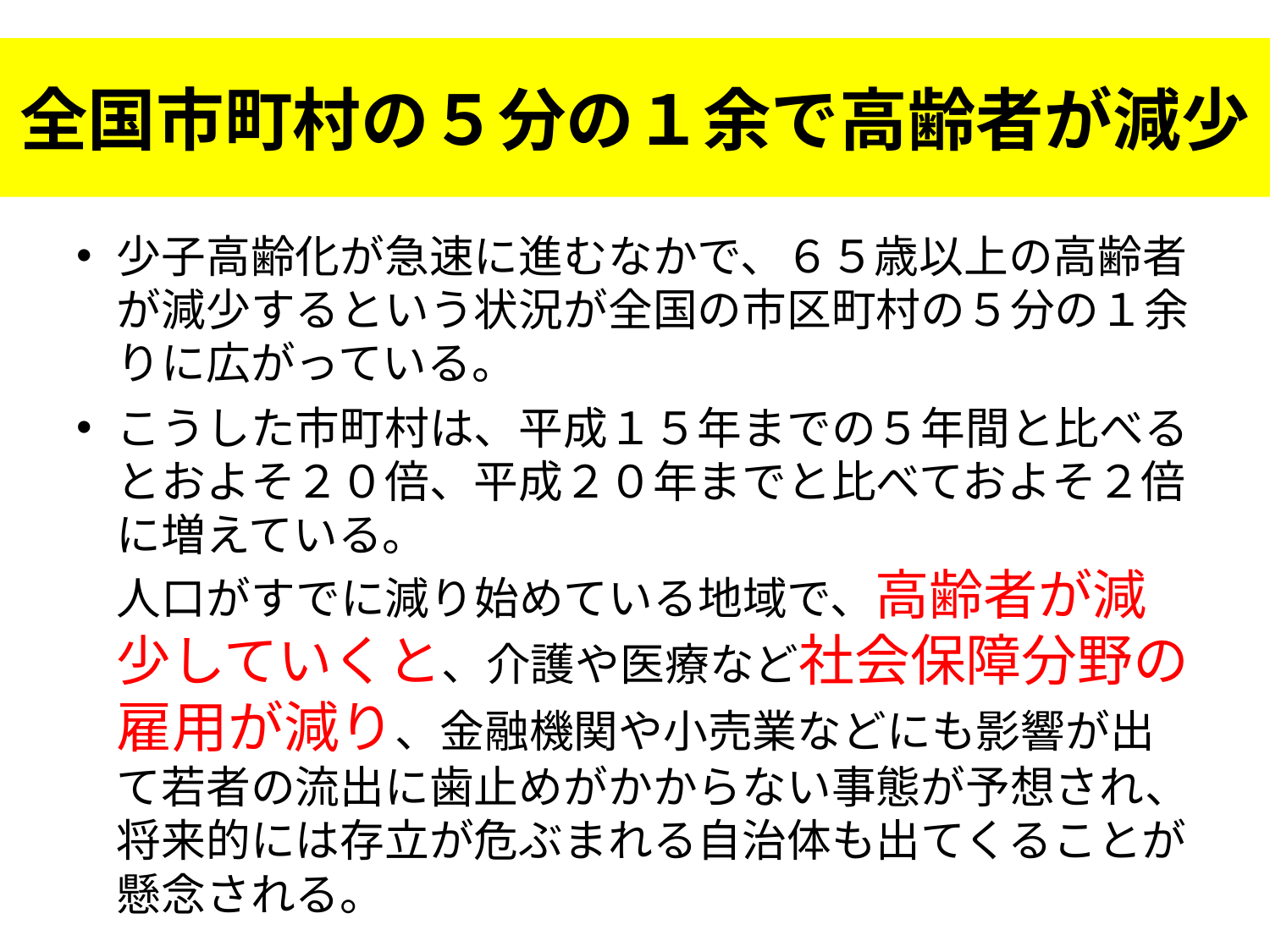

# 全国市町村の５分の１余で高齢者が減少
少子高齢化が急速に進むなかで、６５歳以上の高齢者が減少するという状況が全国の市区町村の５分の１余りに広がっている。
こうした市町村は、平成１５年までの５年間と比べるとおよそ２０倍、平成２０年までと比べておよそ２倍に増えている。
人口がすでに減り始めている地域で、高齢者が減少していくと、介護や医療など社会保障分野の雇用が減り、金融機関や小売業などにも影響が出て若者の流出に歯止めがかからない事態が予想され、将来的には存立が危ぶまれる自治体も出てくることが懸念される。